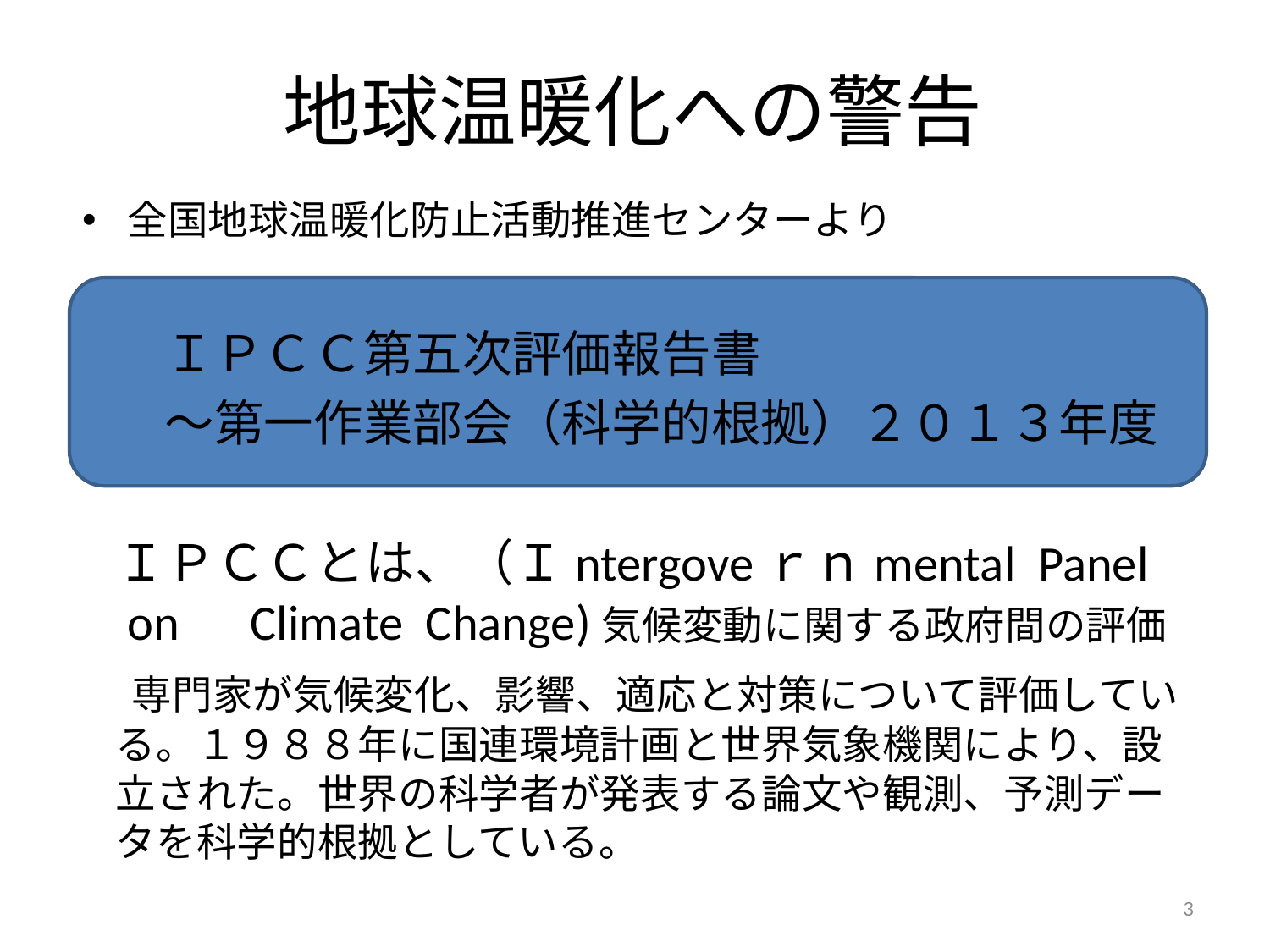

# 地球温暖化への警告
全国地球温暖化防止活動推進センターより

ＩＰＣＣ第五次評価報告書
～第一作業部会（科学的根拠）２０１３年度

ＩＰＣＣとは、（Ｉntergoveｒｎmental  Panel  on　Climate  Change)気候変動に関する政府間の評価
　専門家が気候変化、影響、適応と対策について評価している。１９８８年に国連環境計画と世界気象機関により、設立された。世界の科学者が発表する論文や観測、予測データを科学的根拠としている。

3